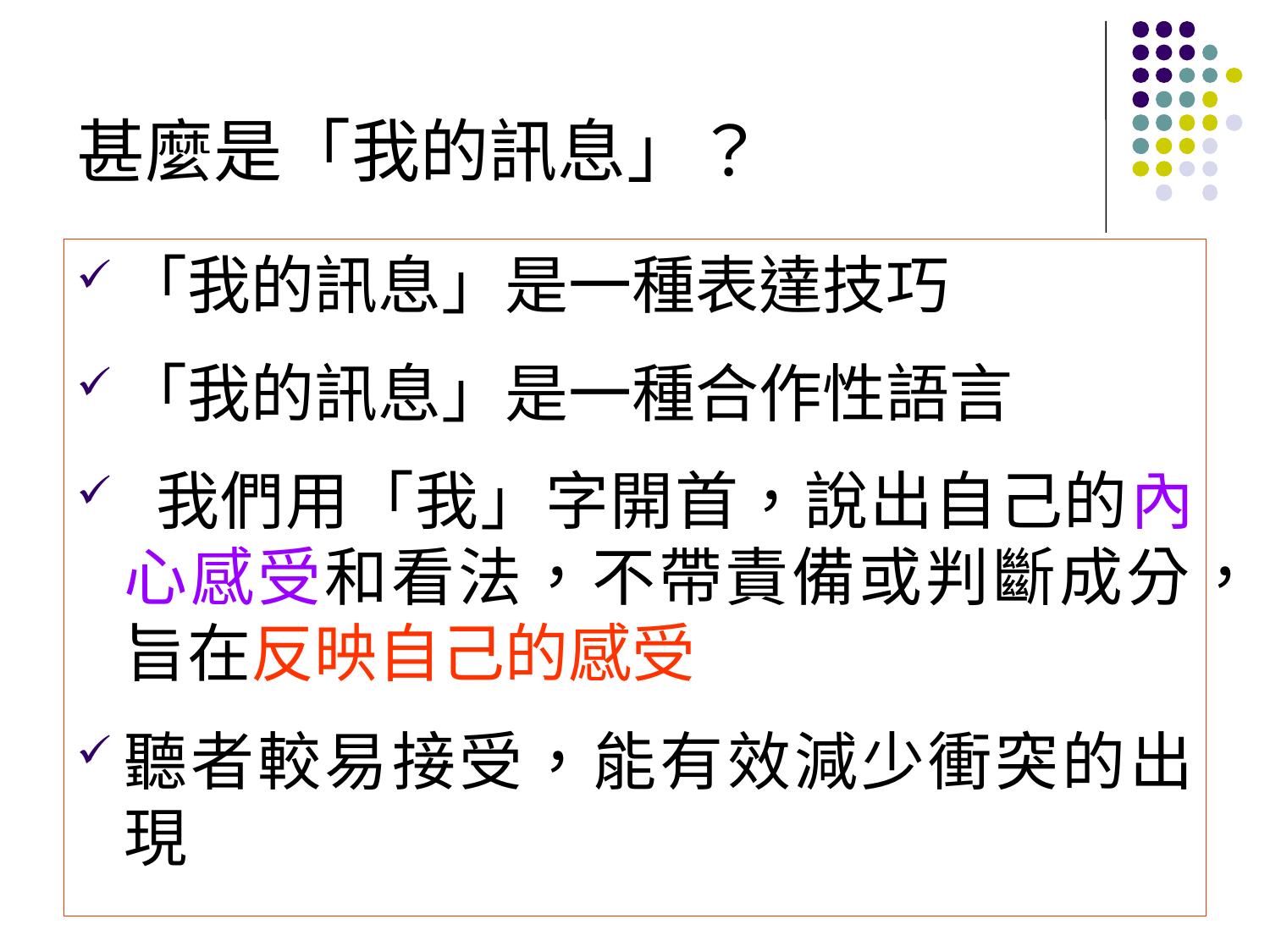

# 甚麼是「我的訊息」？
「我的訊息」是一種表達技巧
「我的訊息」是一種合作性語言
 我們用「我」字開首，說出自己的內心感受和看法，不帶責備或判斷成分，旨在反映自己的感受
聽者較易接受，能有效減少衝突的出現